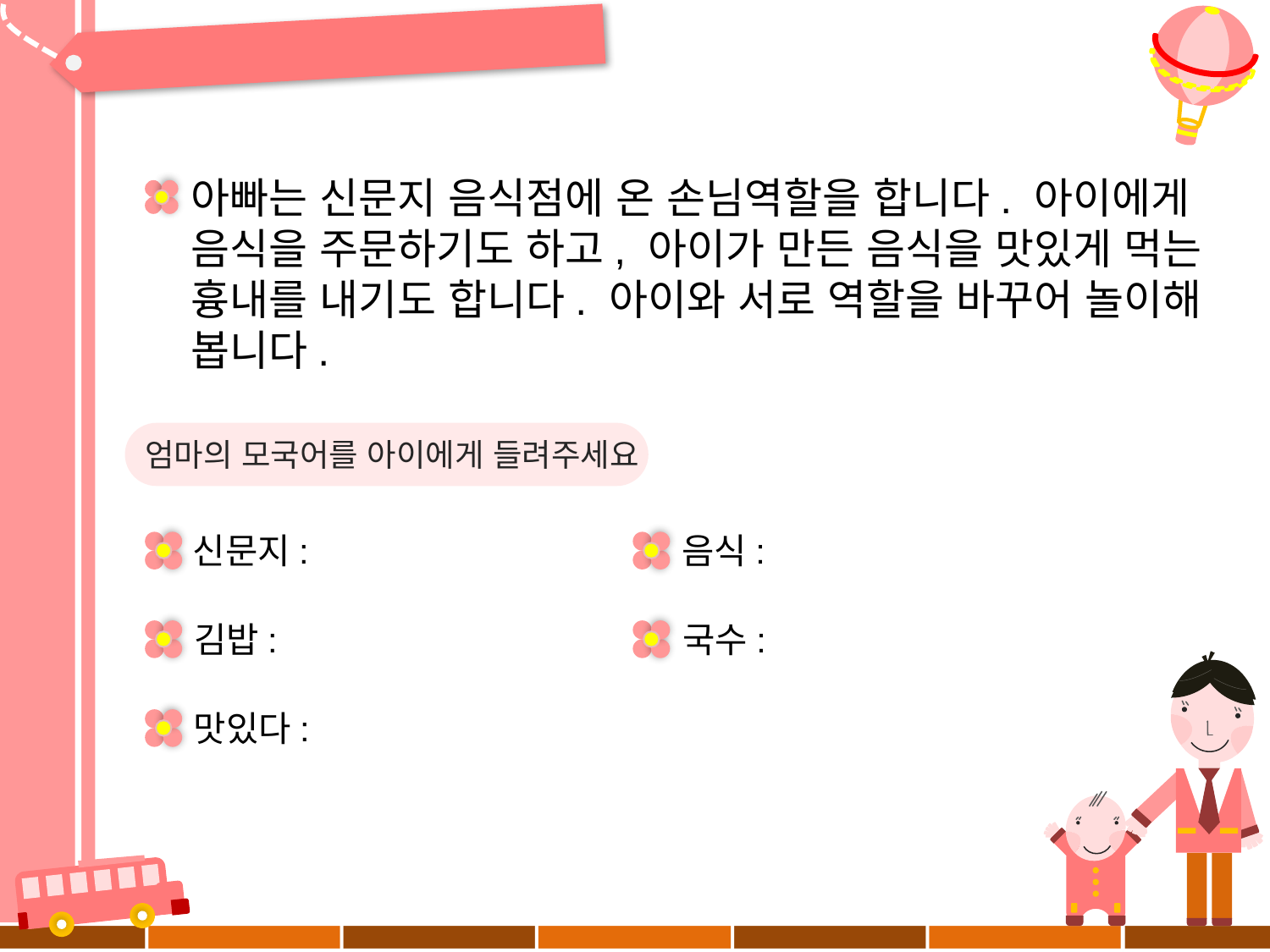

아빠는 신문지 음식점에 온 손님역할을 합니다. 아이에게
음식을 주문하기도 하고, 아이가 만든 음식을 맛있게 먹는
흉내를 내기도 합니다. 아이와 서로 역할을 바꾸어 놀이해
봅니다.

엄마의 모국어를 아이에게 들려주세요
신문지:

음식:

김밥:

국수:

맛있다: